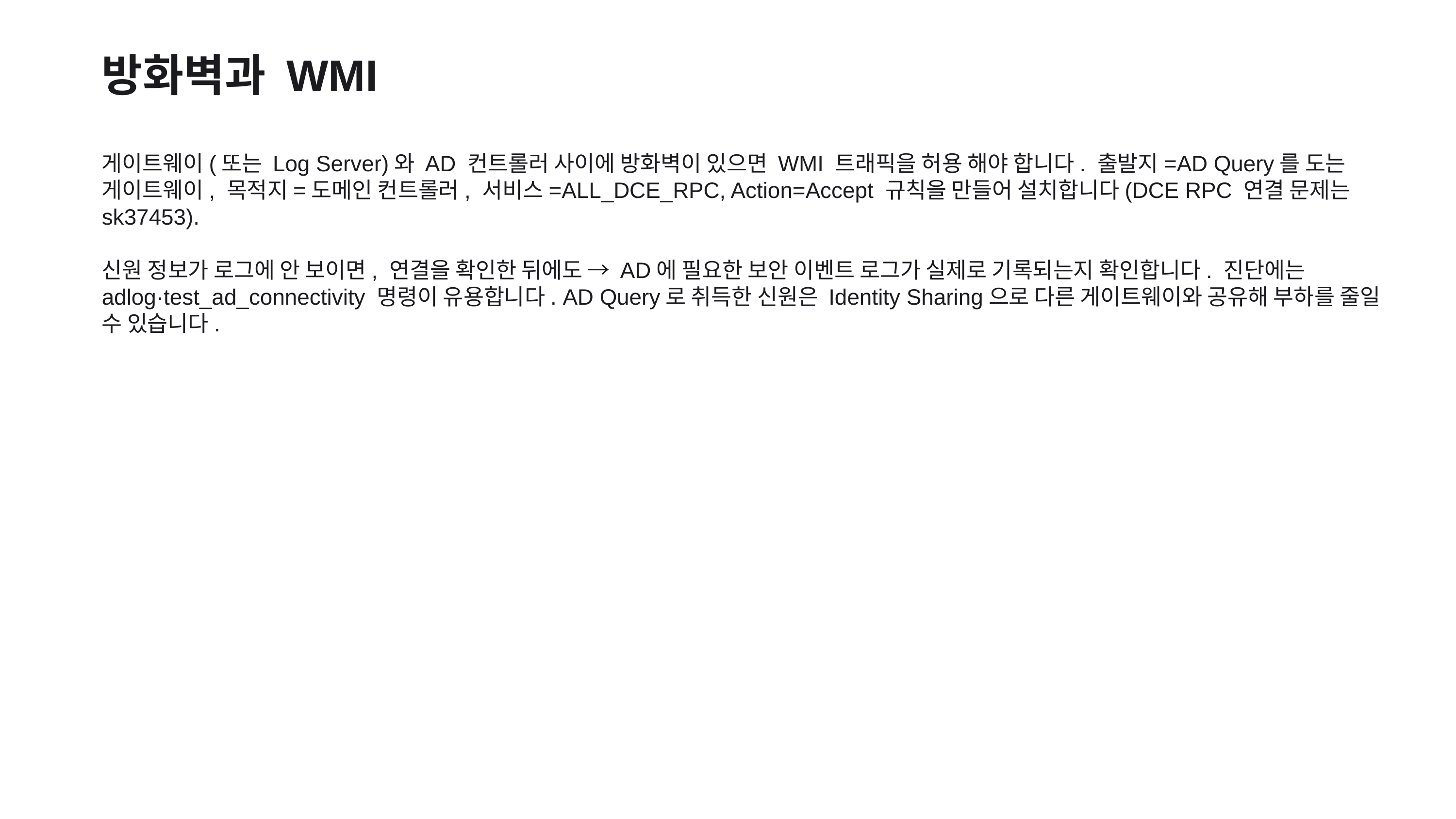

방화벽과 WMI
게이트웨이(또는 Log Server)와 AD 컨트롤러 사이에 방화벽이 있으면 WMI 트래픽을 허용 해야 합니다. 출발지=AD Query를 도는 게이트웨이, 목적지=도메인 컨트롤러, 서비스=ALL_DCE_RPC, Action=Accept 규칙을 만들어 설치합니다(DCE RPC 연결 문제는 sk37453).

신원 정보가 로그에 안 보이면, 연결을 확인한 뒤에도 → AD에 필요한 보안 이벤트 로그가 실제로 기록되는지 확인합니다. 진단에는 adlog·test_ad_connectivity 명령이 유용합니다. AD Query로 취득한 신원은 Identity Sharing으로 다른 게이트웨이와 공유해 부하를 줄일 수 있습니다.